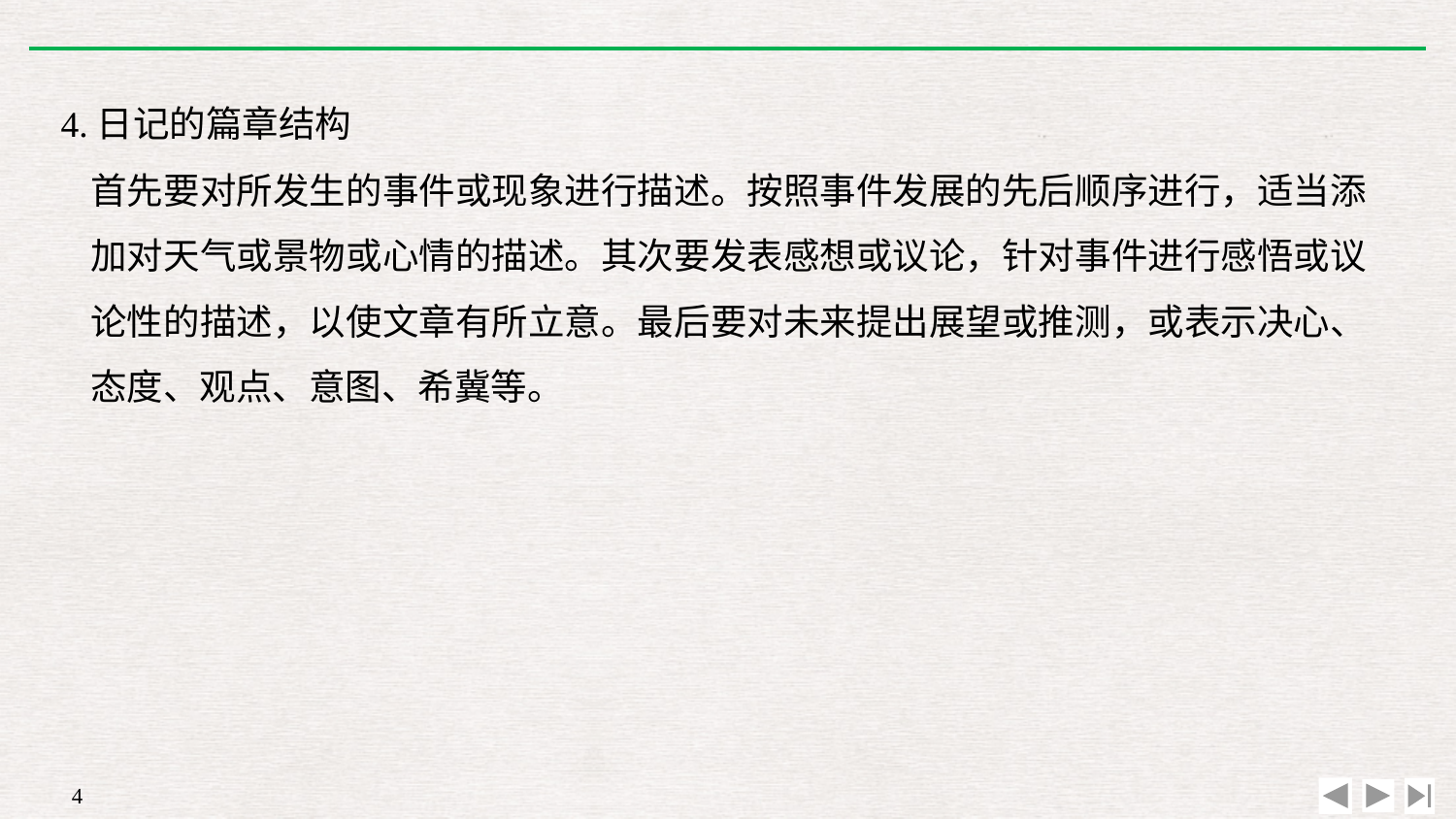

4.日记的篇章结构
首先要对所发生的事件或现象进行描述。按照事件发展的先后顺序进行，适当添加对天气或景物或心情的描述。其次要发表感想或议论，针对事件进行感悟或议论性的描述，以使文章有所立意。最后要对未来提出展望或推测，或表示决心、态度、观点、意图、希冀等。